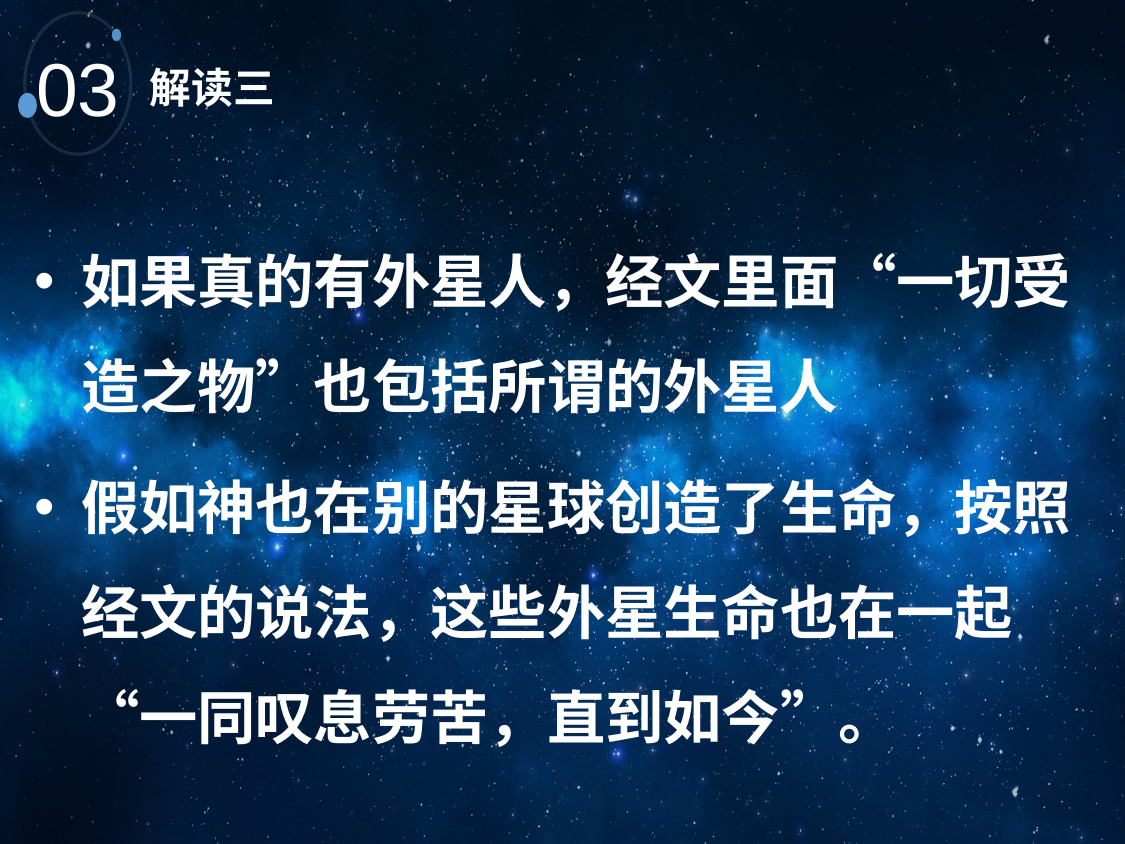

03
解读三
如果真的有外星人，经文里面“一切受造之物”也包括所谓的外星人
假如神也在别的星球创造了生命，按照经文的说法，这些外星生命也在一起“一同叹息劳苦，直到如今”。